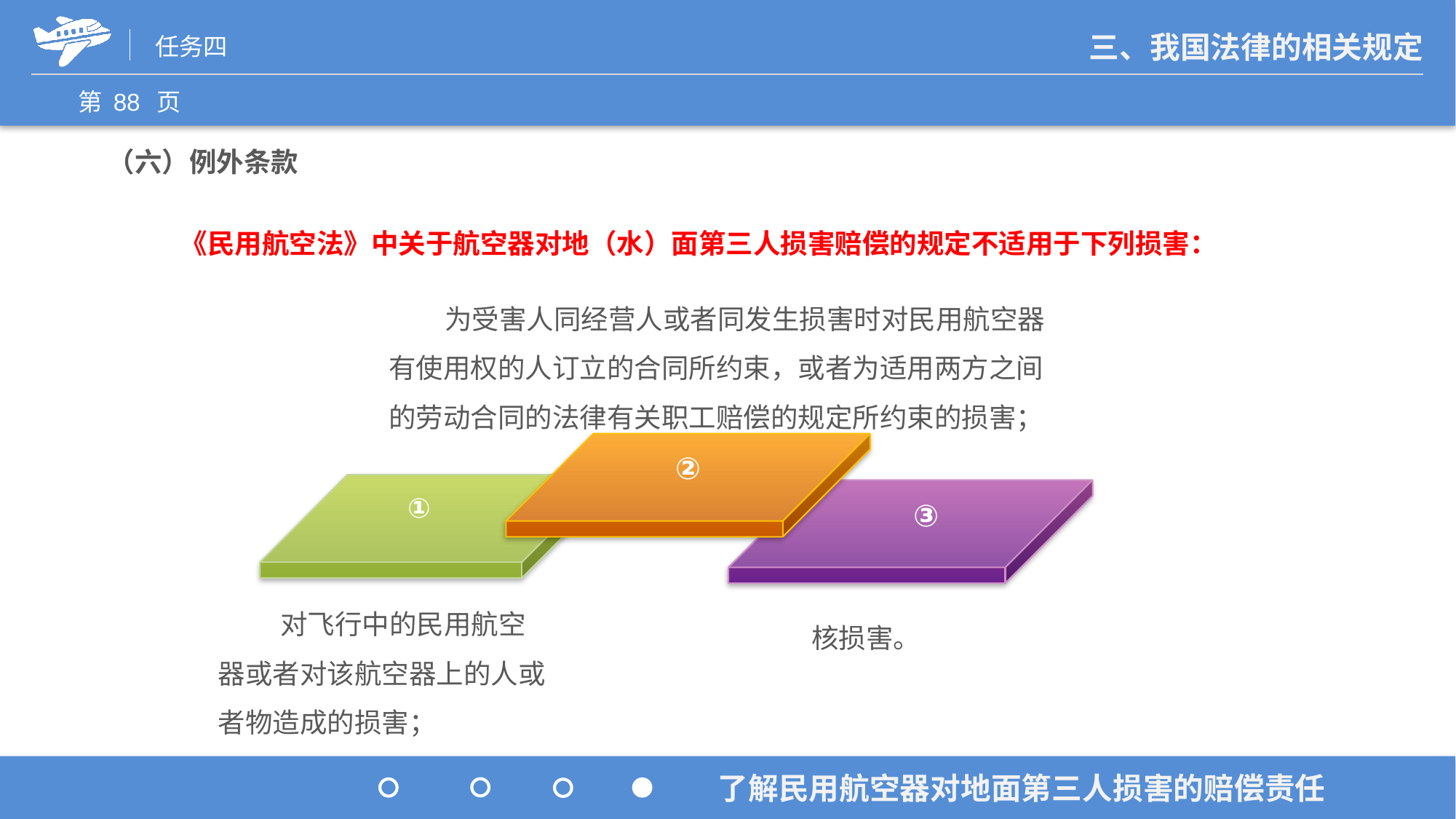

（六）例外条款
        《民用航空法》中关于航空器对地（水）面第三人损害赔偿的规定不适用于下列损害：
        为受害人同经营人或者同发生损害时对民用航空器有使用权的人订立的合同所约束，或者为适用两方之间的劳动合同的法律有关职工赔偿的规定所约束的损害；

②

①
③
         对飞行中的民用航空器或者对该航空器上的人或者物造成的损害；
核损害。